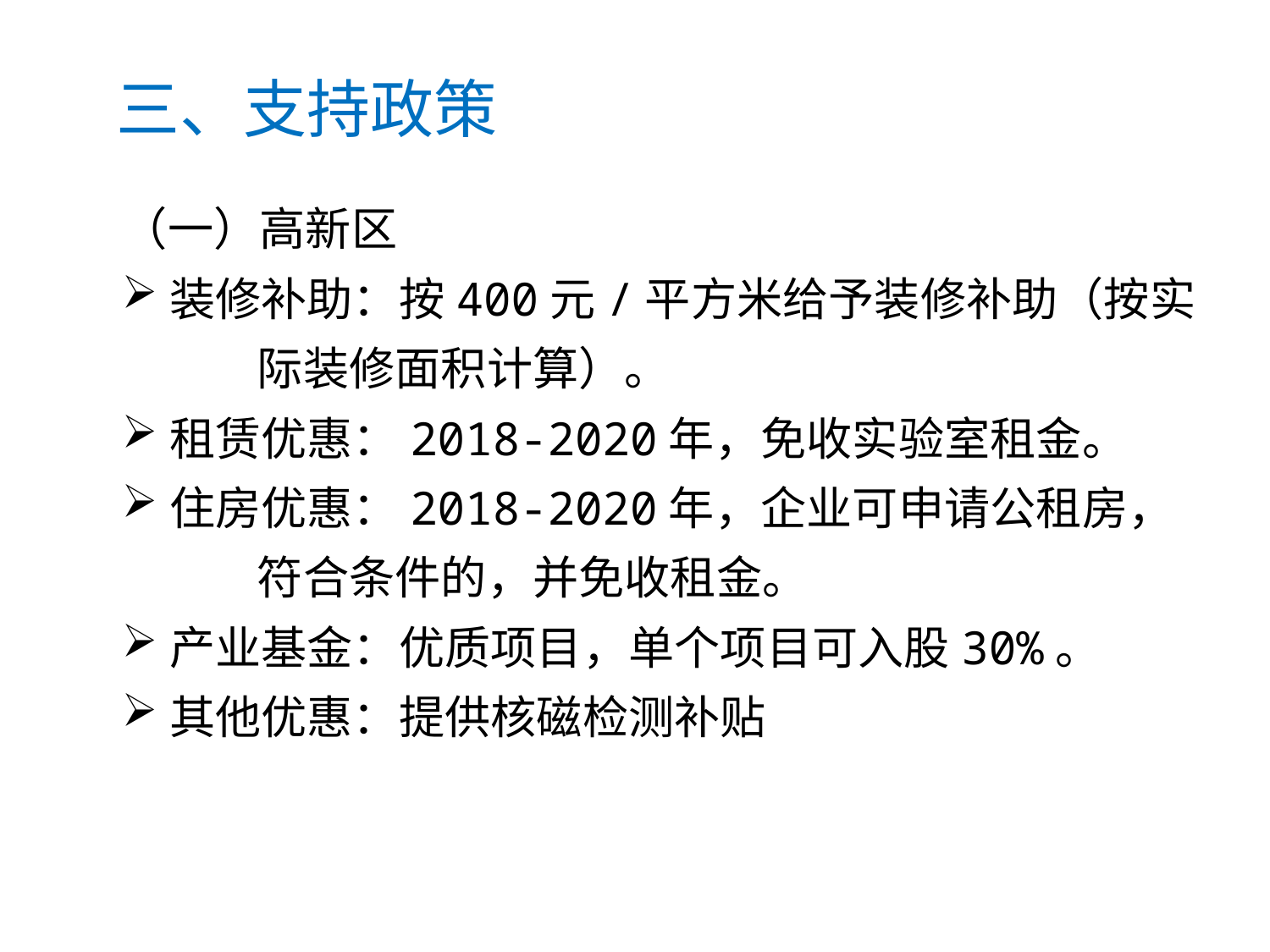

# 三、支持政策
（一）高新区
装修补助：按400元/平方米给予装修补助（按实
            际装修面积计算）。
租赁优惠：2018-2020年，免收实验室租金。
住房优惠：2018-2020年，企业可申请公租房，
            符合条件的，并免收租金。
产业基金：优质项目，单个项目可入股30%。
其他优惠：提供核磁检测补贴